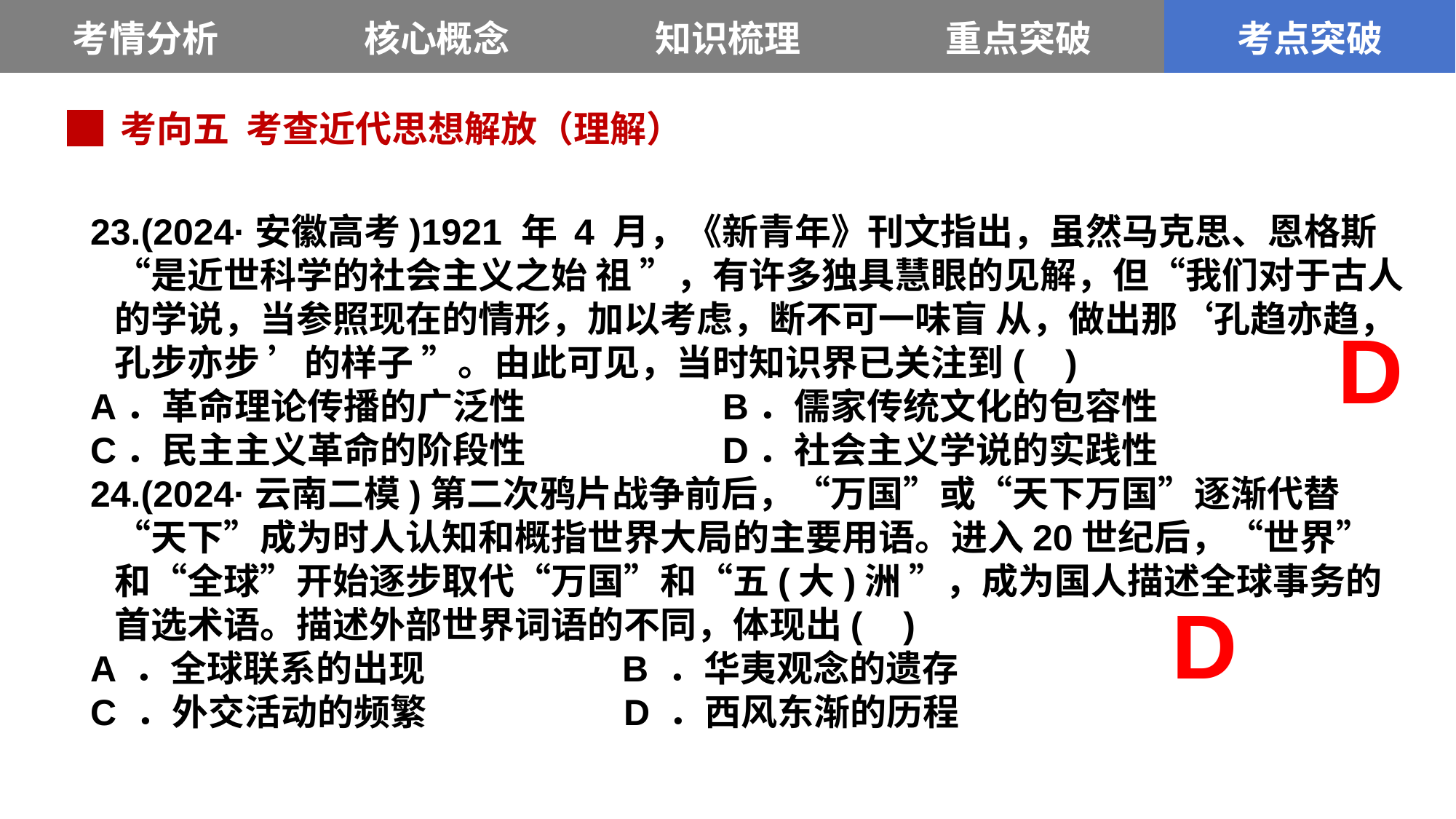

| 考情分析 | 核心概念 | 知识梳理 | 重点突破 | 考点突破 |
| --- | --- | --- | --- | --- |
█ 考向五  考查近代思想解放（理解）
23.(2024·安徽高考)1921 年 4 月，《新青年》刊文指出，虽然马克思、恩格斯“是近世科学的社会主义之始 祖 ”，有许多独具慧眼的见解，但“我们对于古人的学说，当参照现在的情形，加以考虑，断不可一味盲 从，做出那‘孔趋亦趋，孔步亦步 ’的样子 ”。由此可见，当时知识界已关注到(    )
A．革命理论传播的广泛性                       B．儒家传统文化的包容性
C．民主主义革命的阶段性                       D．社会主义学说的实践性
24.(2024·云南二模)第二次鸦片战争前后，“万国”或“天下万国”逐渐代替“天下”成为时人认知和概指世界大局的主要用语。进入20世纪后，“世界”和“全球”开始逐步取代“万国”和“五(大)洲 ”，成为国人描述全球事务的首选术语。描述外部世界词语的不同，体现出(    )
A ．全球联系的出现                       B ．华夷观念的遗存
C ．外交活动的频繁                       D ．西风东渐的历程

D
D